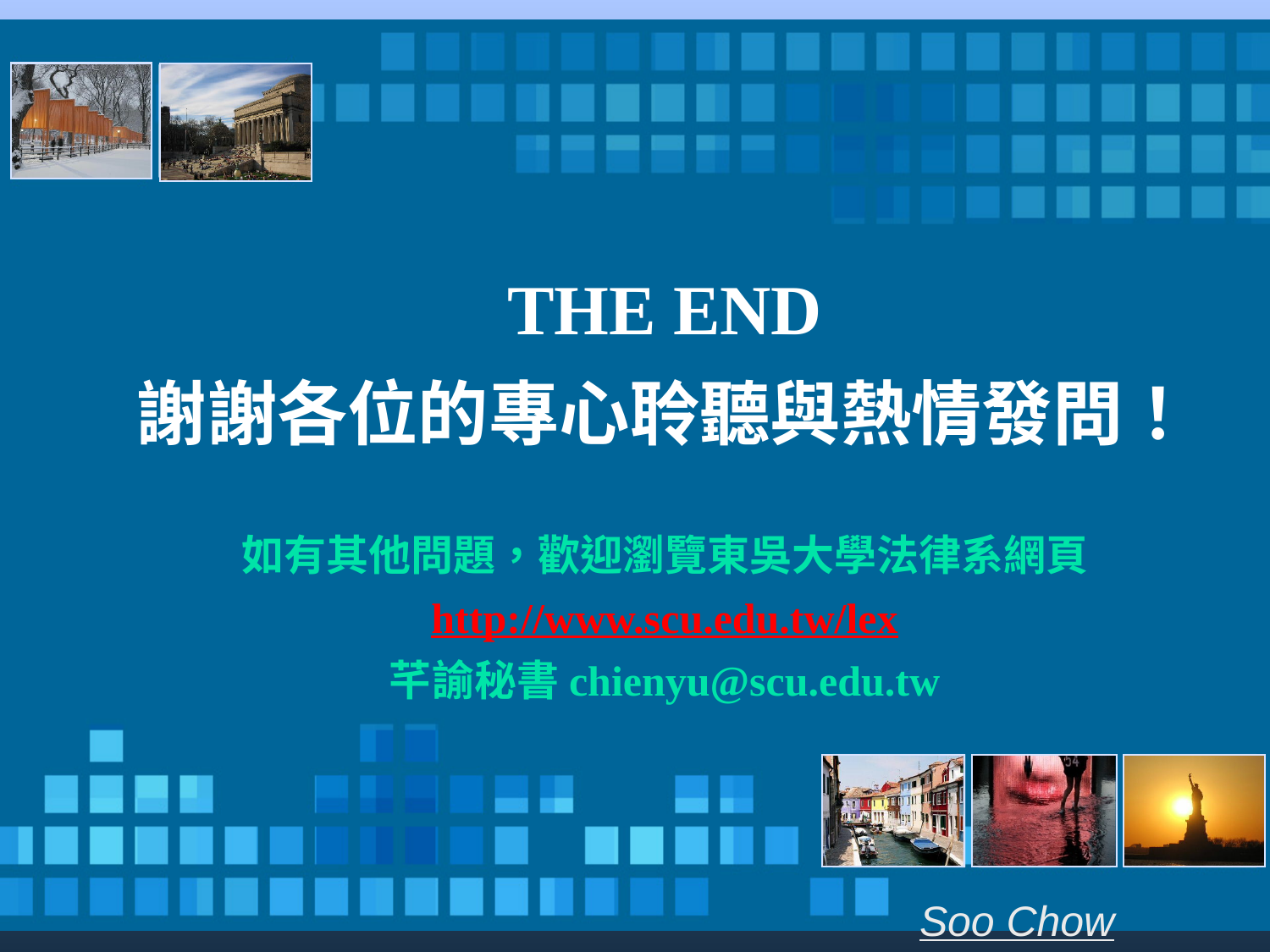

THE END
謝謝各位的專心聆聽與熱情發問！

如有其他問題，歡迎瀏覽東吳大學法律系網頁
http://www.scu.edu.tw/lex
芊諭秘書chienyu@scu.edu.tw